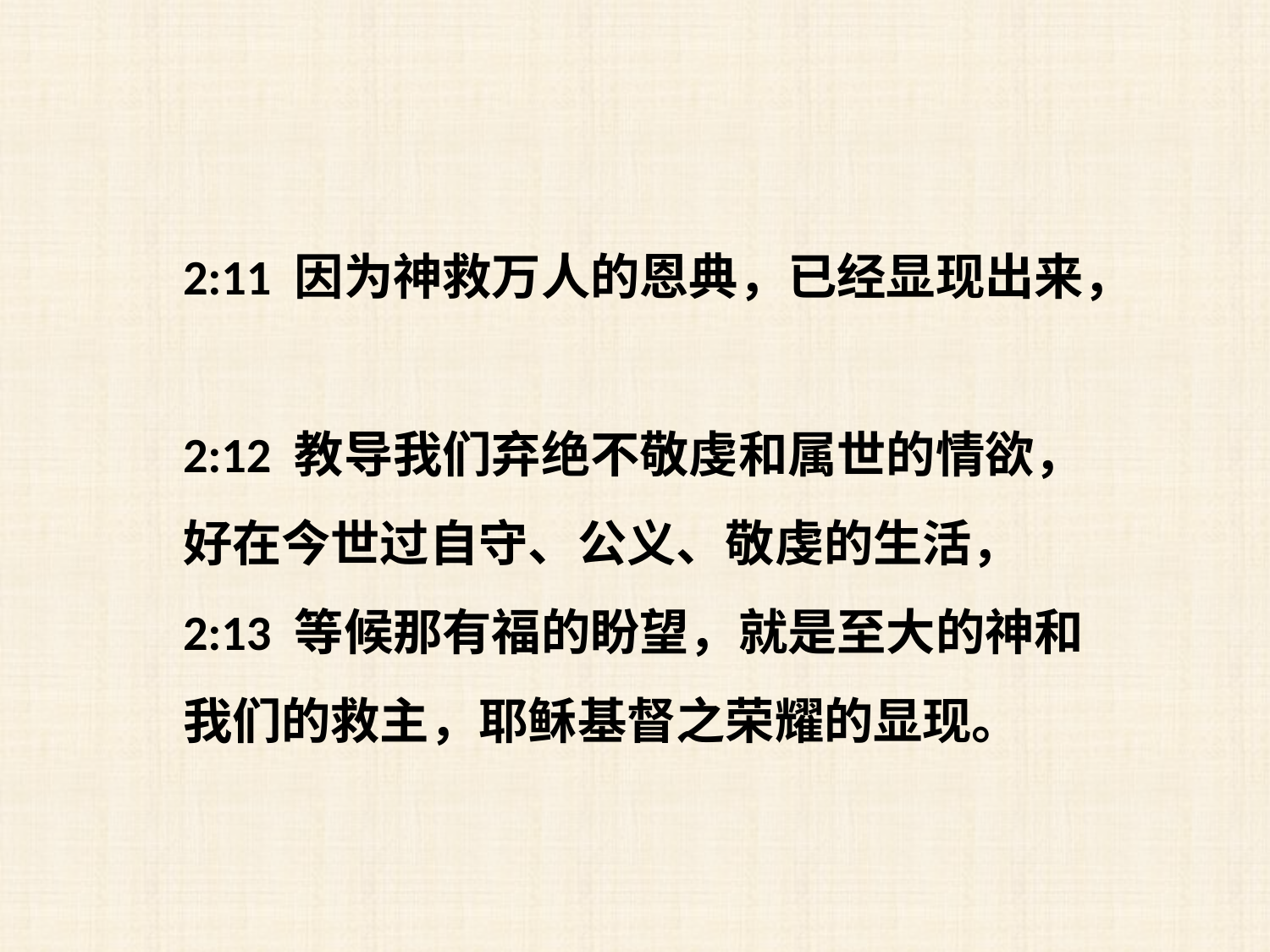

2:11 因为神救万人的恩典，已经显现出来，
2:12 教导我们弃绝不敬虔和属世的情欲，好在今世过自守、公义、敬虔的生活，
2:13 等候那有福的盼望，就是至大的神和我们的救主，耶稣基督之荣耀的显现。